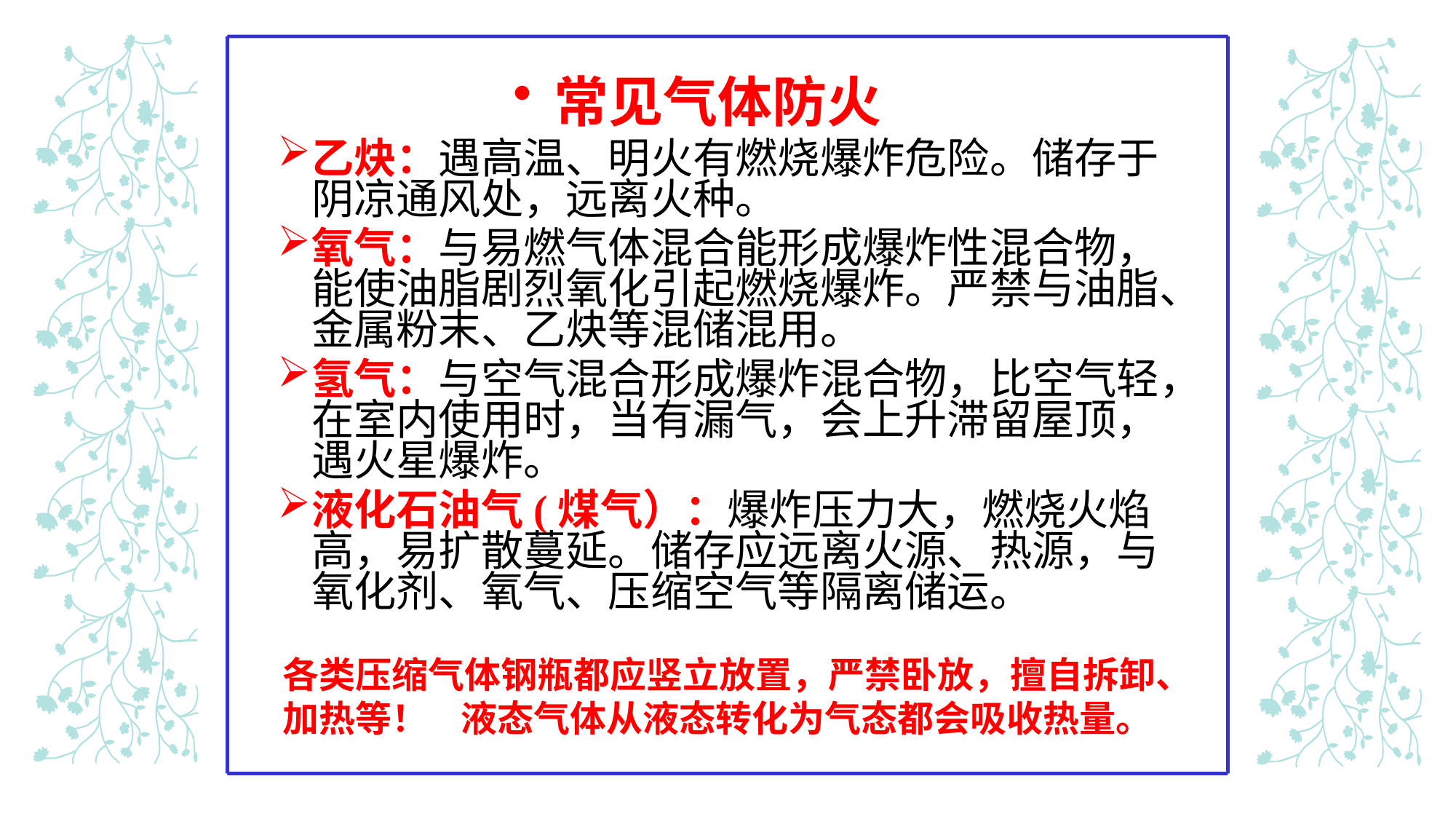

常见气体防火
乙炔：遇高温、明火有燃烧爆炸危险。储存于阴凉通风处，远离火种。
氧气：与易燃气体混合能形成爆炸性混合物，能使油脂剧烈氧化引起燃烧爆炸。严禁与油脂、金属粉末、乙炔等混储混用。
氢气：与空气混合形成爆炸混合物，比空气轻，在室内使用时，当有漏气，会上升滞留屋顶，遇火星爆炸。
液化石油气(煤气）：爆炸压力大，燃烧火焰高，易扩散蔓延。储存应远离火源、热源，与氧化剂、氧气、压缩空气等隔离储运。

各类压缩气体钢瓶都应竖立放置，严禁卧放，擅自拆卸、加热等！    液态气体从液态转化为气态都会吸收热量。